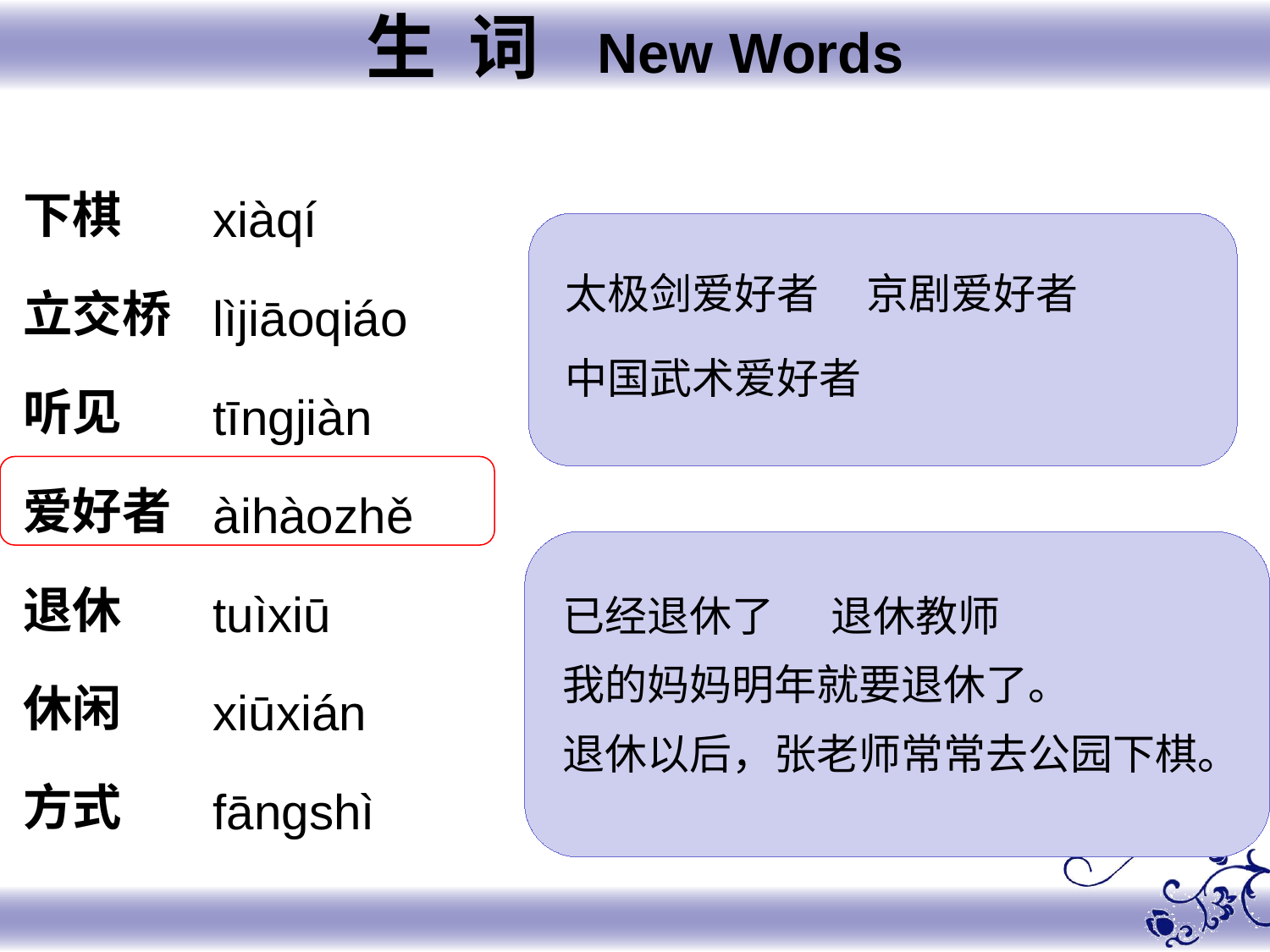

生  词   New Words
下棋
立交桥
听见
爱好者
退休
休闲
方式
xiàqí
lìjiāoqiáo
tīngjiàn
àihàozhě
tuìxiū
xiūxián
fāngshì

太极剑爱好者     京剧爱好者
中国武术爱好者

已经退休了      退休教师
我的妈妈明年就要退休了。
退休以后，张老师常常去公园下棋。